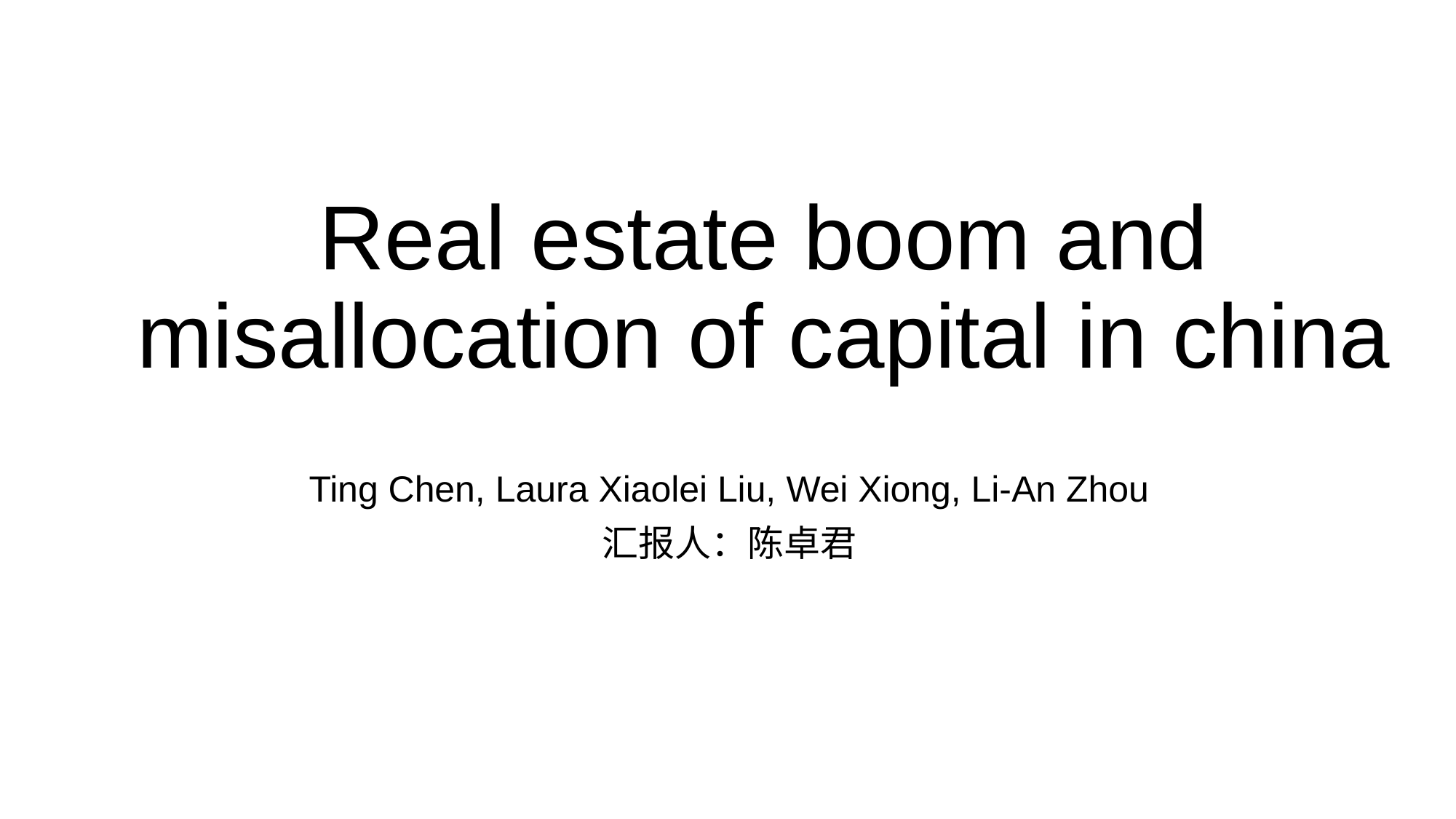

# Real estate boom and misallocation of capital in china
Ting Chen, Laura Xiaolei Liu, Wei Xiong, Li-An Zhou
汇报人：陈卓君